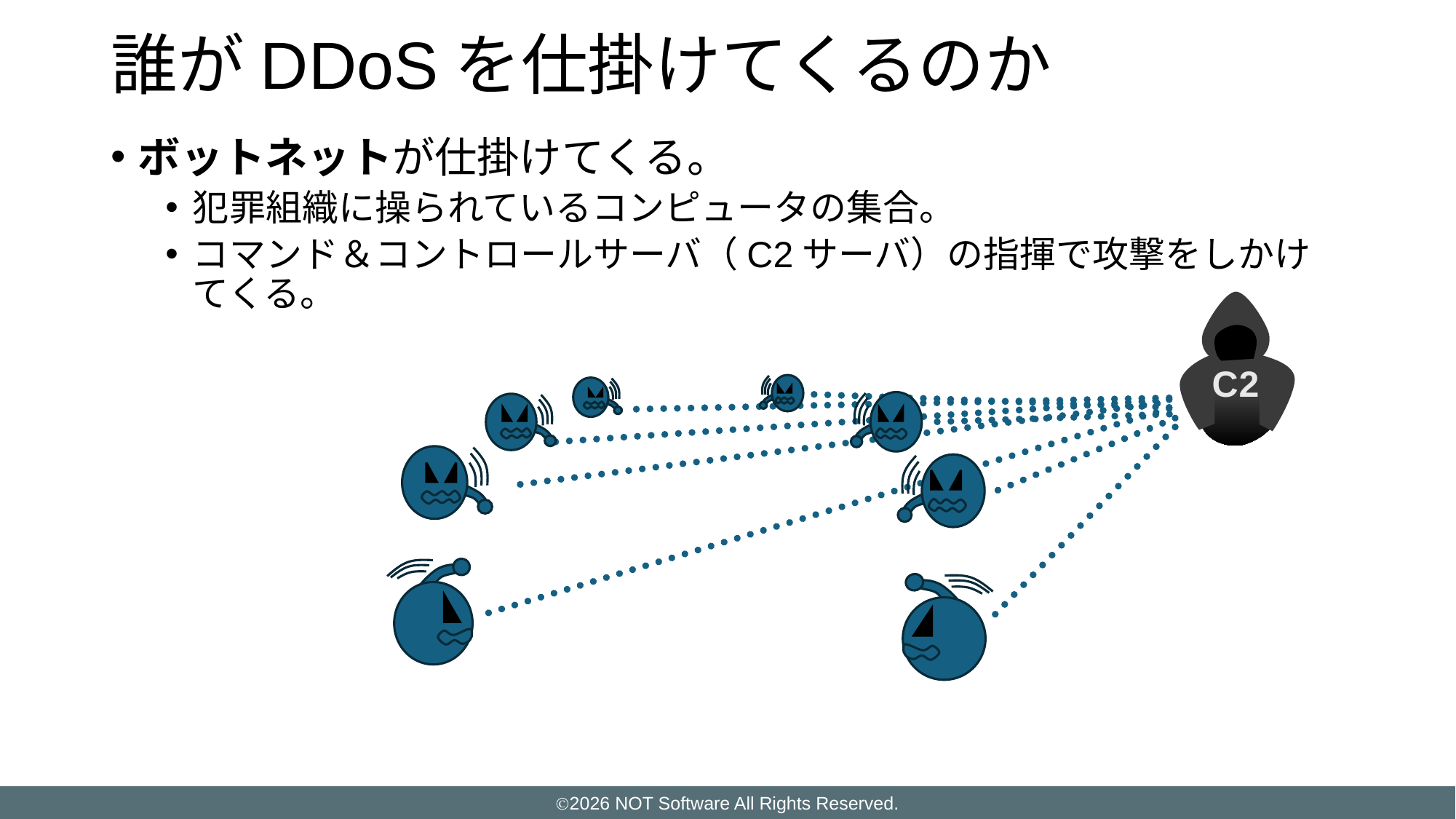

# 誰がDDoSを仕掛けてくるのか
ボットネットが仕掛けてくる。
犯罪組織に操られているコンピュータの集合。
コマンド＆コントロールサーバ（C2サーバ）の指揮で攻撃をしかけてくる。

C2